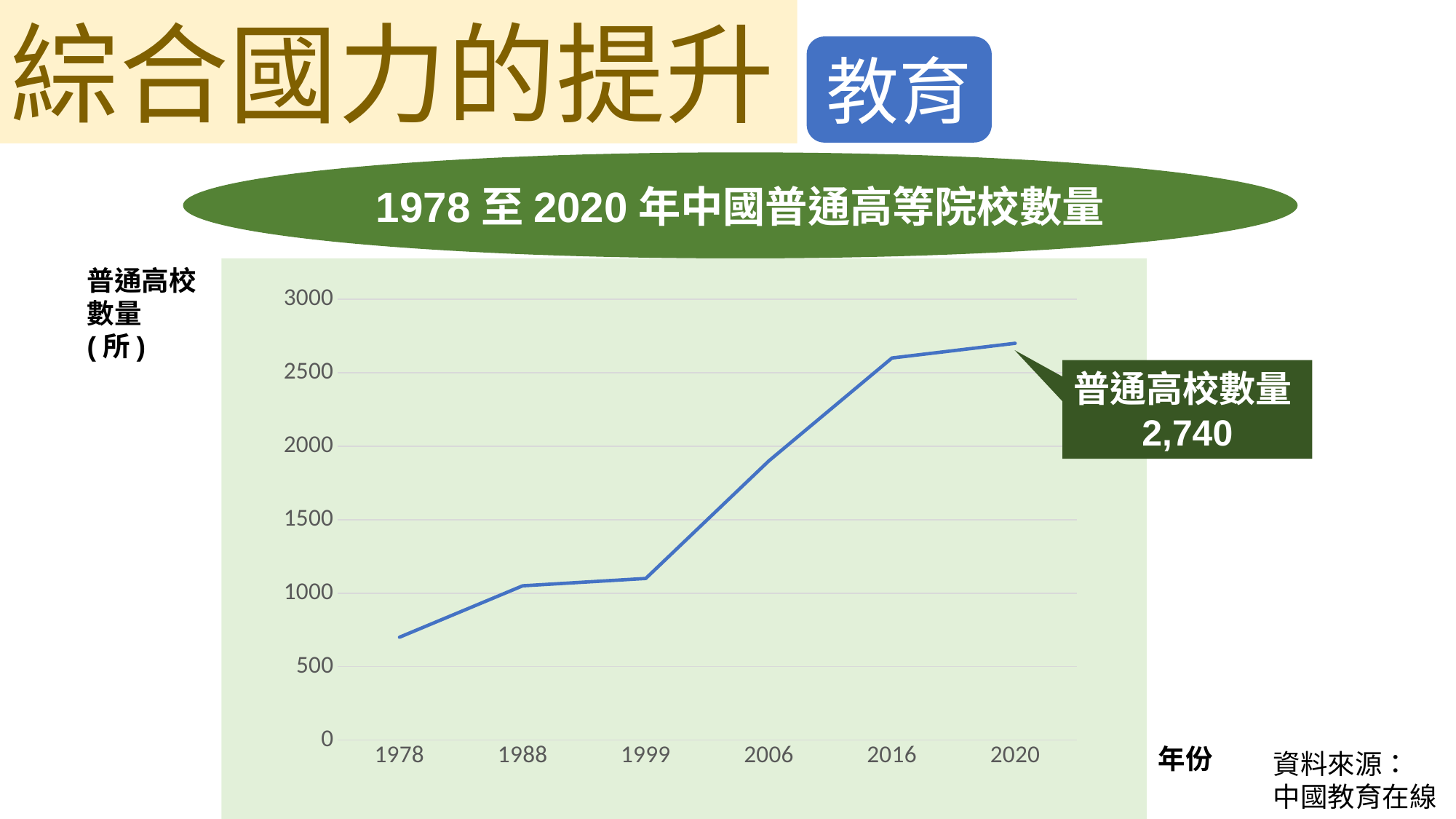

綜合國力的提升
教育
1978至2020年中國普通高等院校數量

### Chart

| Category | Series 1 |
|---|---|
| 1978 | 700.0 |
| 1988 | 1050.0 |
| 1999 | 1100.0 |
| 2006 | 1900.0 |
| 2016 | 2600.0 |
| 2020 | 2700.0 |
普通高校數量(所)
普通高校數量2,740
年份
資料來源：
中國教育在線